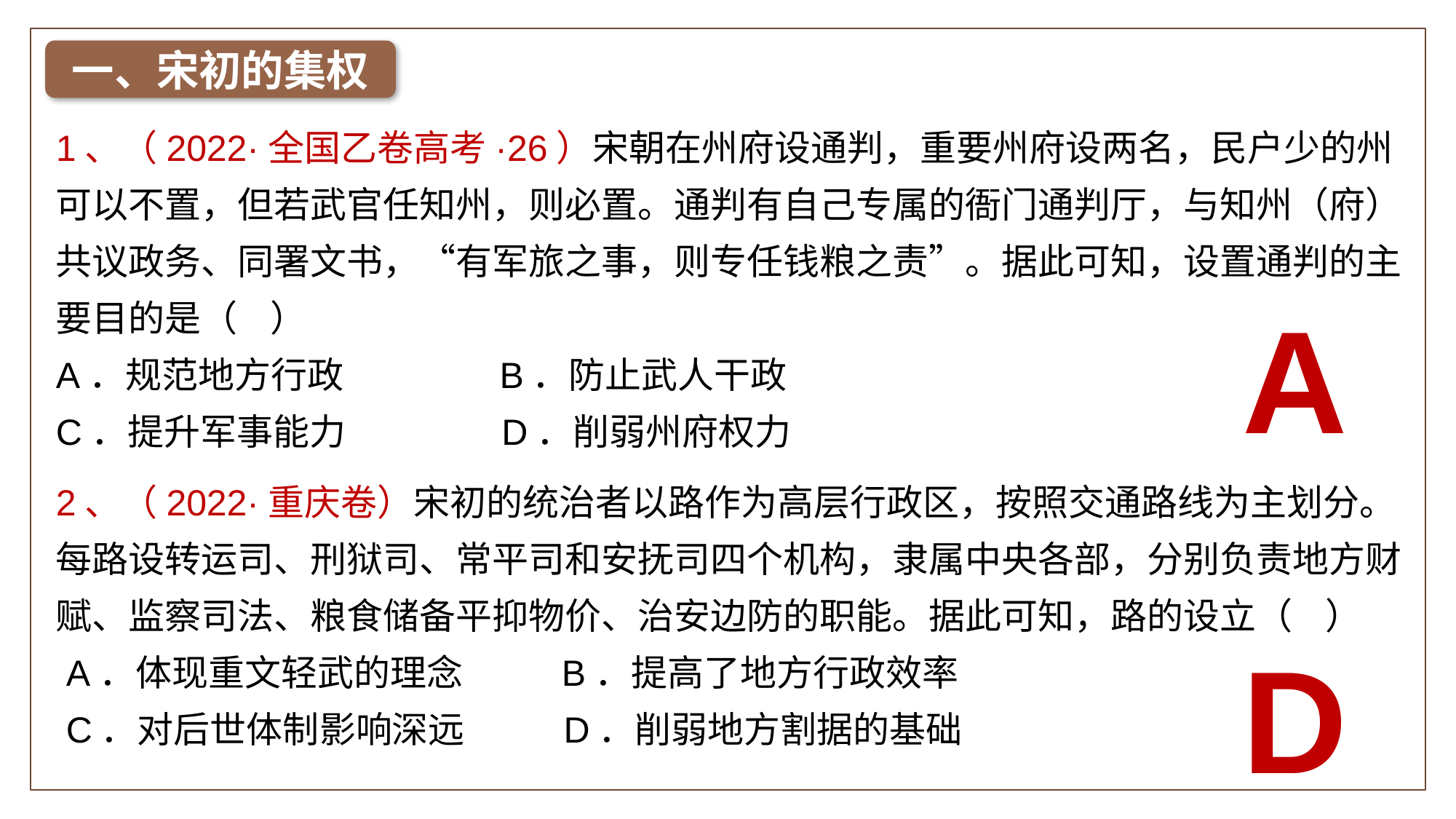

一、宋初的集权
1、（2022·全国乙卷高考·26）宋朝在州府设通判，重要州府设两名，民户少的州可以不置，但若武官任知州，则必置。通判有自己专属的衙门通判厅，与知州（府）共议政务、同署文书，“有军旅之事，则专任钱粮之责”。据此可知，设置通判的主要目的是（    ）
A．规范地方行政                  B．防止武人干政
C．提升军事能力                  D．削弱州府权力
A
2、（2022·重庆卷）宋初的统治者以路作为高层行政区，按照交通路线为主划分。每路设转运司、刑狱司、常平司和安抚司四个机构，隶属中央各部，分别负责地方财赋、监察司法、粮食储备平抑物价、治安边防的职能。据此可知，路的设立（    ）
 A．体现重文轻武的理念           B．提高了地方行政效率
 C．对后世体制影响深远           D．削弱地方割据的基础
D